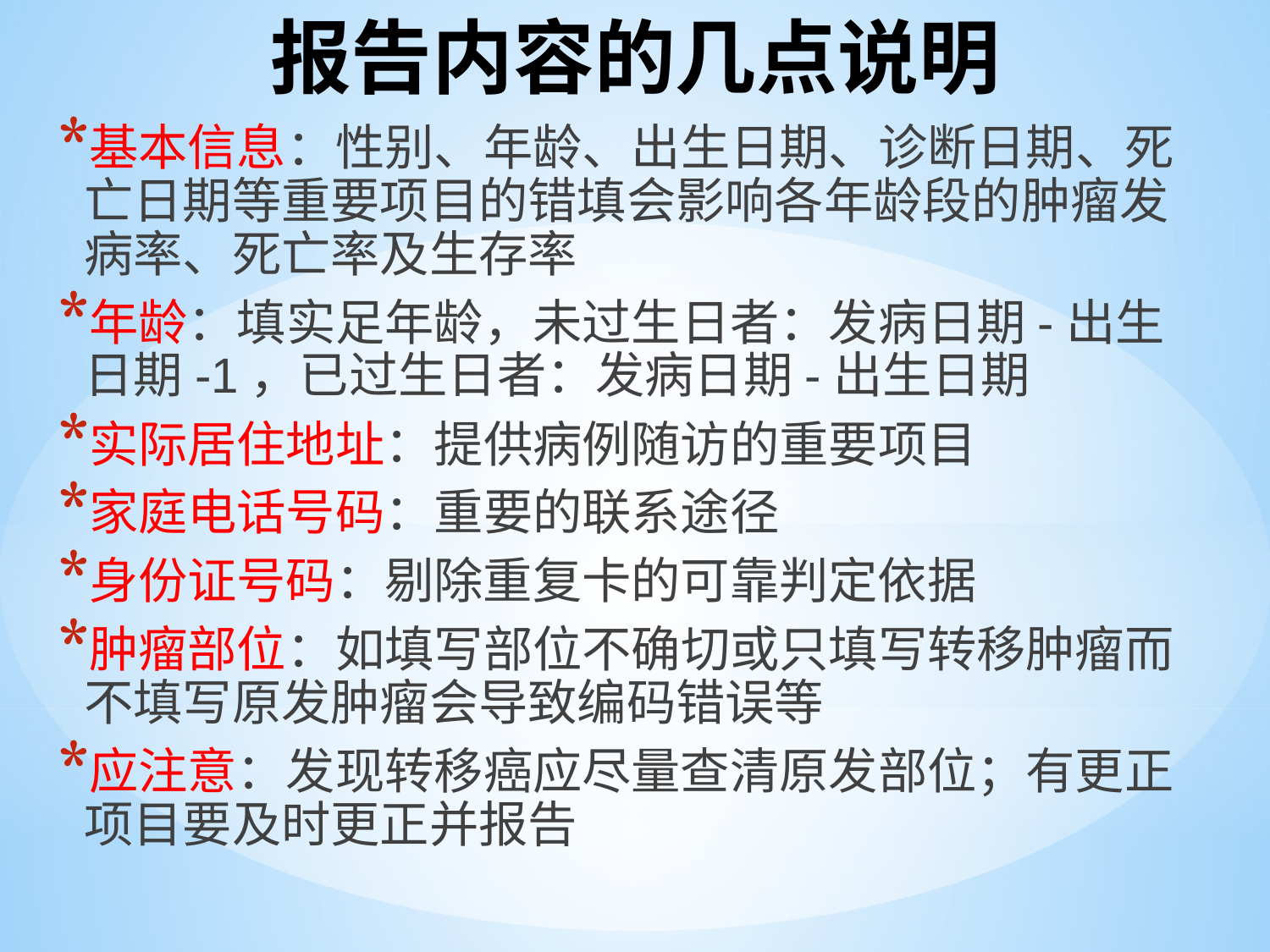

# 报告内容的几点说明
基本信息：性别、年龄、出生日期、诊断日期、死亡日期等重要项目的错填会影响各年龄段的肿瘤发病率、死亡率及生存率
年龄：填实足年龄，未过生日者：发病日期-出生日期-1，已过生日者：发病日期-出生日期
实际居住地址：提供病例随访的重要项目
家庭电话号码：重要的联系途径
身份证号码：剔除重复卡的可靠判定依据
肿瘤部位：如填写部位不确切或只填写转移肿瘤而不填写原发肿瘤会导致编码错误等
应注意：发现转移癌应尽量查清原发部位；有更正项目要及时更正并报告